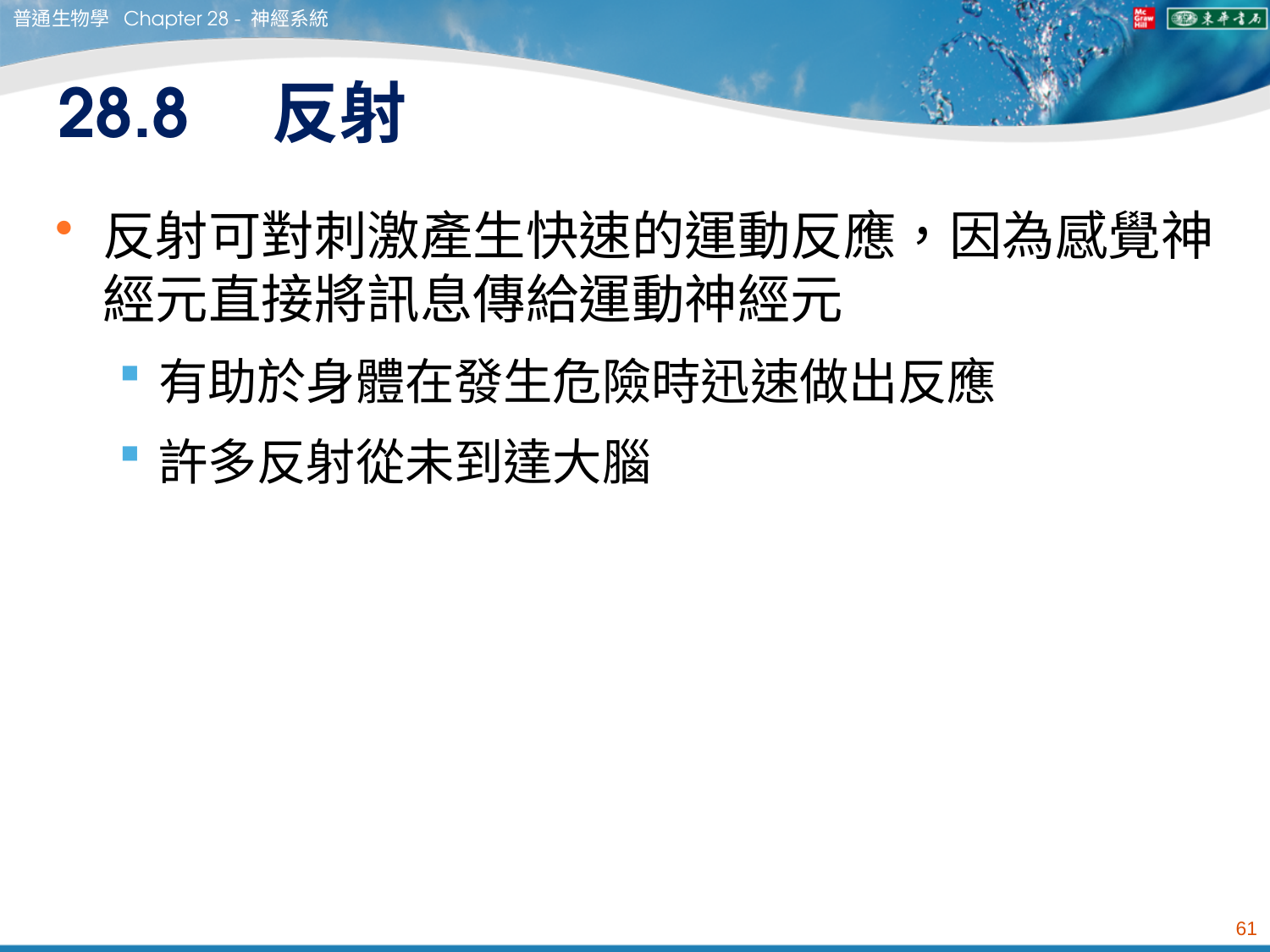

普通生物學  Chapter 28 - 神經系統
# 28.8　反射
反射可對刺激產生快速的運動反應，因為感覺神經元直接將訊息傳給運動神經元
有助於身體在發生危險時迅速做出反應
許多反射從未到達大腦
61